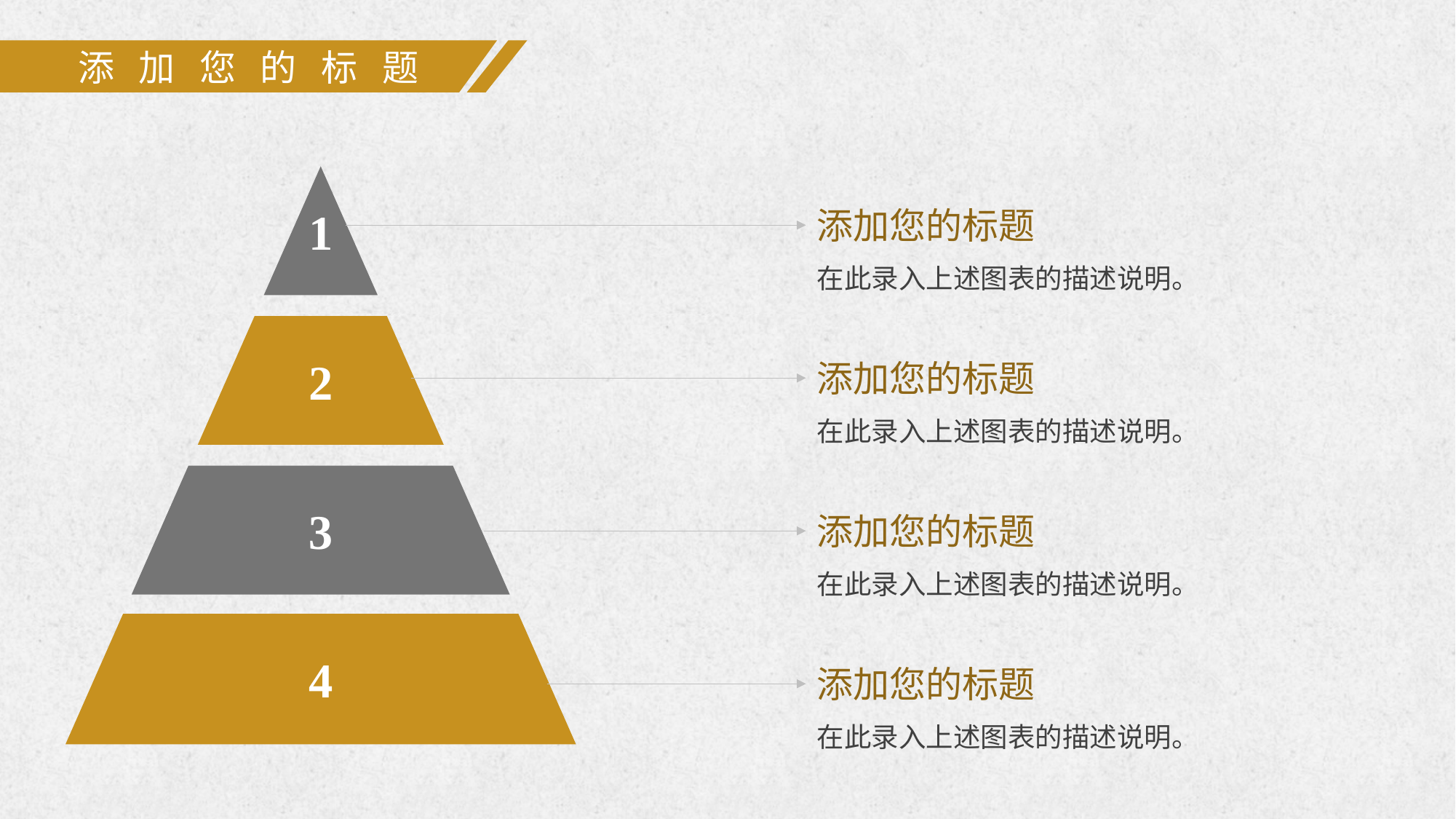

添   加   您   的   标   题

1
添加您的标题
在此录入上述图表的描述说明。
2
添加您的标题
在此录入上述图表的描述说明。
3
添加您的标题
在此录入上述图表的描述说明。
4
添加您的标题
在此录入上述图表的描述说明。